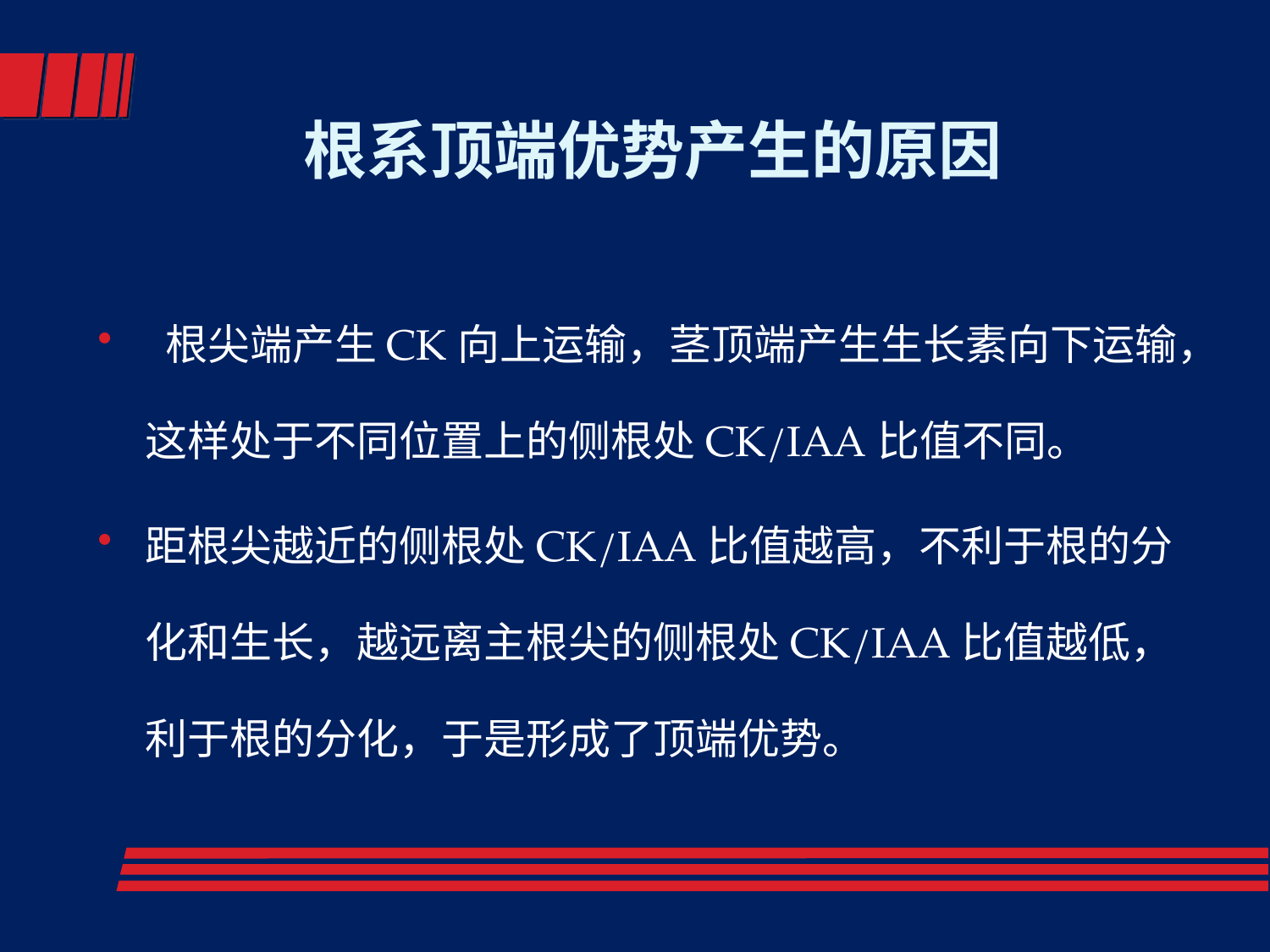

# 根系顶端优势产生的原因
 根尖端产生CK向上运输，茎顶端产生生长素向下运输，这样处于不同位置上的侧根处CK/IAA比值不同。
距根尖越近的侧根处CK/IAA比值越高，不利于根的分化和生长，越远离主根尖的侧根处CK/IAA比值越低，利于根的分化，于是形成了顶端优势。